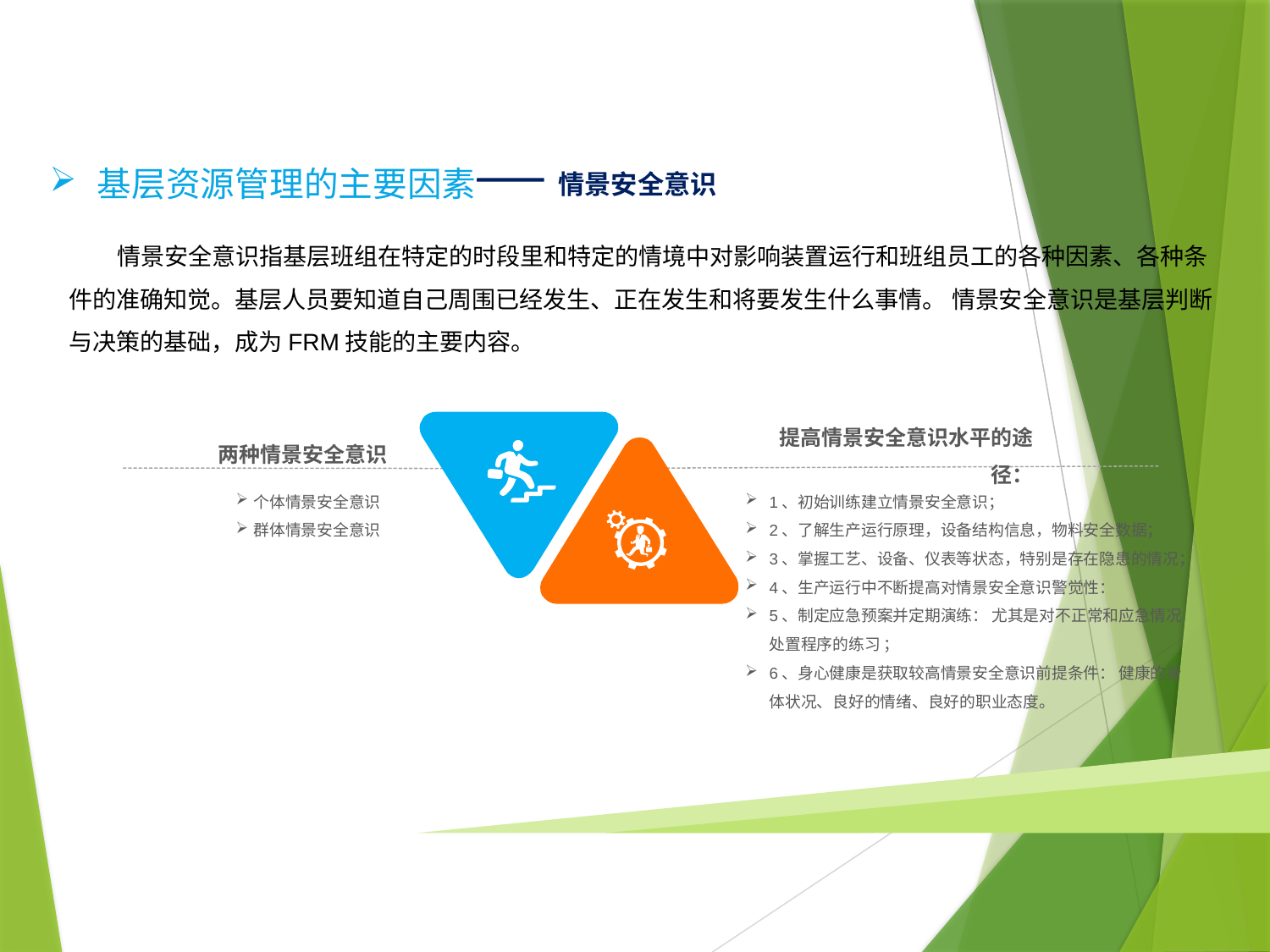

基层资源管理的主要因素
情景安全意识
情景安全意识指基层班组在特定的时段里和特定的情境中对影响装置运行和班组员工的各种因素、各种条件的准确知觉。基层人员要知道自己周围已经发生、正在发生和将要发生什么事情。 情景安全意识是基层判断与决策的基础，成为FRM技能的主要内容。
  提高情景安全意识水平的途径：

两种情景安全意识

1、初始训练建立情景安全意识；
2、了解生产运行原理，设备结构信息，物料安全数据；
3、掌握工艺、设备、仪表等状态，特别是存在隐患的情况；
4、生产运行中不断提高对情景安全意识警觉性：
5、制定应急预案并定期演练： 尤其是对不正常和应急情况处置程序的练习 ；
6、身心健康是获取较高情景安全意识前提条件： 健康的身体状况、良好的情绪、良好的职业态度。
个体情景安全意识
群体情景安全意识